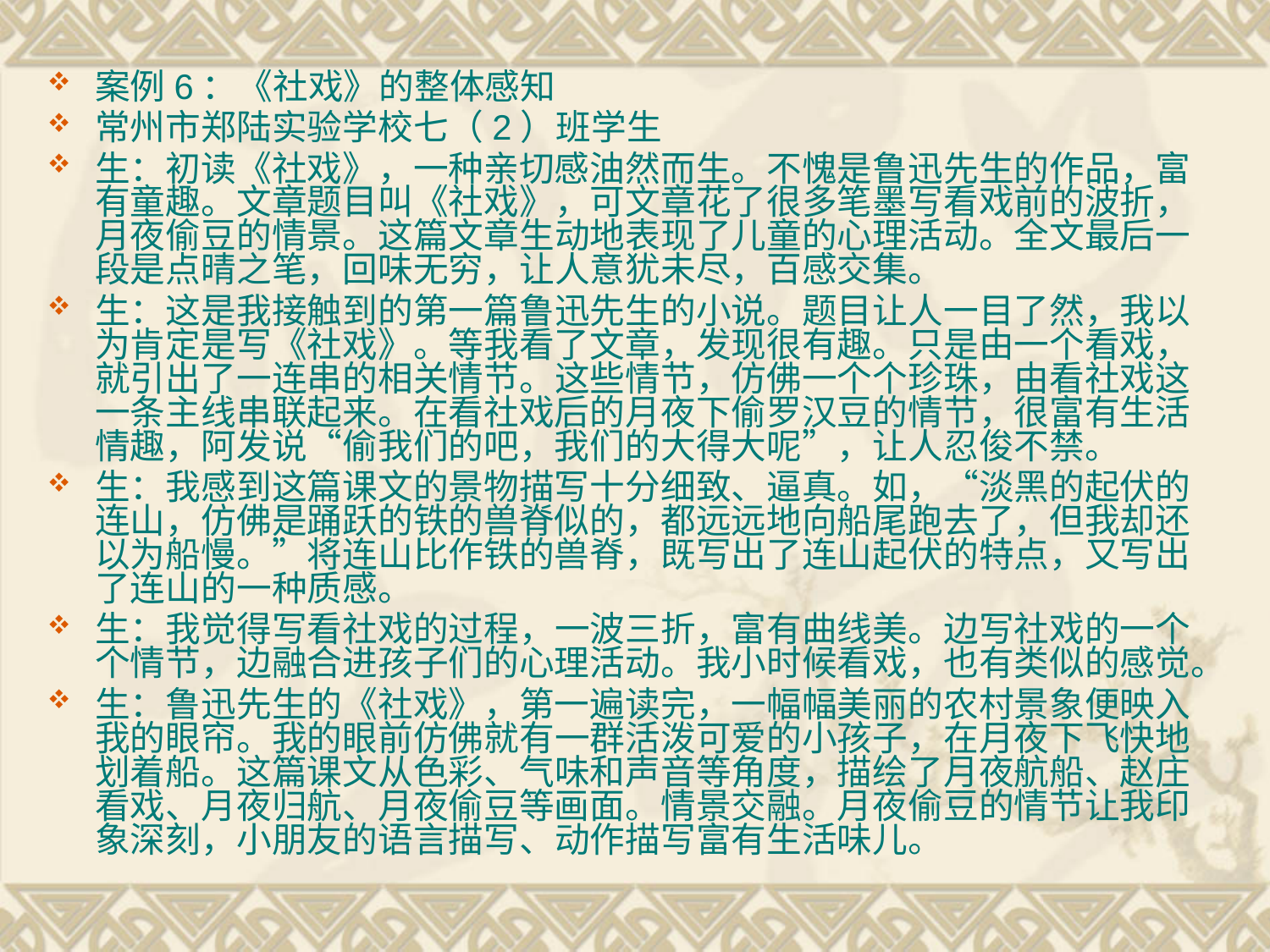

案例6：《社戏》的整体感知
常州市郑陆实验学校七（2）班学生
生：初读《社戏》，一种亲切感油然而生。不愧是鲁迅先生的作品，富有童趣。文章题目叫《社戏》，可文章花了很多笔墨写看戏前的波折，月夜偷豆的情景。这篇文章生动地表现了儿童的心理活动。全文最后一段是点晴之笔，回味无穷，让人意犹未尽，百感交集。
生：这是我接触到的第一篇鲁迅先生的小说。题目让人一目了然，我以为肯定是写《社戏》。等我看了文章，发现很有趣。只是由一个看戏，就引出了一连串的相关情节。这些情节，仿佛一个个珍珠，由看社戏这一条主线串联起来。在看社戏后的月夜下偷罗汉豆的情节，很富有生活情趣，阿发说“偷我们的吧，我们的大得大呢”，让人忍俊不禁。
生：我感到这篇课文的景物描写十分细致、逼真。如，“淡黑的起伏的连山，仿佛是踊跃的铁的兽脊似的，都远远地向船尾跑去了，但我却还以为船慢。”将连山比作铁的兽脊，既写出了连山起伏的特点，又写出了连山的一种质感。
生：我觉得写看社戏的过程，一波三折，富有曲线美。边写社戏的一个个情节，边融合进孩子们的心理活动。我小时候看戏，也有类似的感觉。
生：鲁迅先生的《社戏》，第一遍读完，一幅幅美丽的农村景象便映入我的眼帘。我的眼前仿佛就有一群活泼可爱的小孩子，在月夜下飞快地划着船。这篇课文从色彩、气味和声音等角度，描绘了月夜航船、赵庄看戏、月夜归航、月夜偷豆等画面。情景交融。月夜偷豆的情节让我印象深刻，小朋友的语言描写、动作描写富有生活味儿。